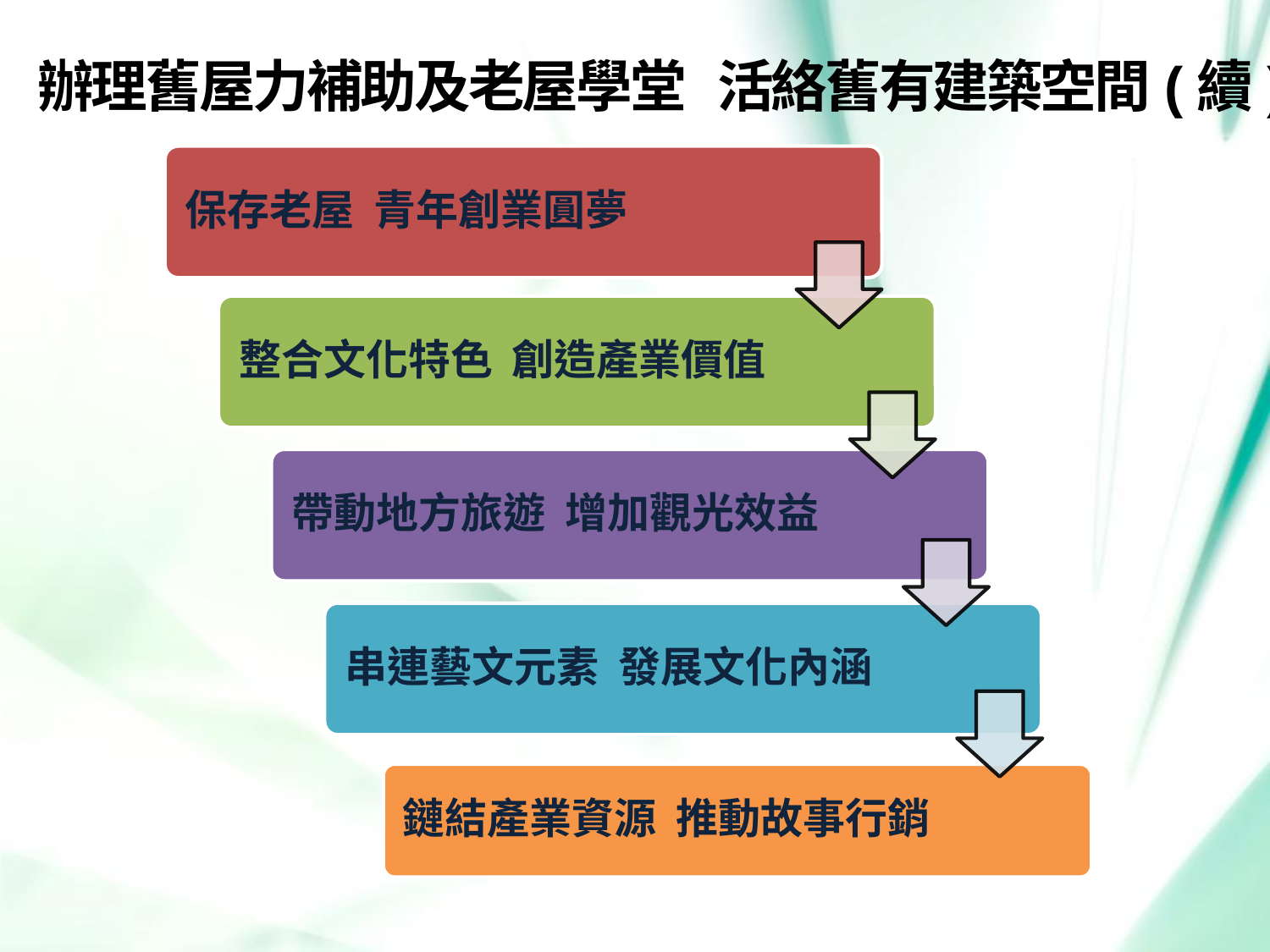

# 辦理舊屋力補助及老屋學堂   活絡舊有建築空間(續)
保存老屋  青年創業圓夢
整合文化特色  創造產業價值
帶動地方旅遊  增加觀光效益
串連藝文元素  發展文化內涵
鏈結產業資源  推動故事行銷